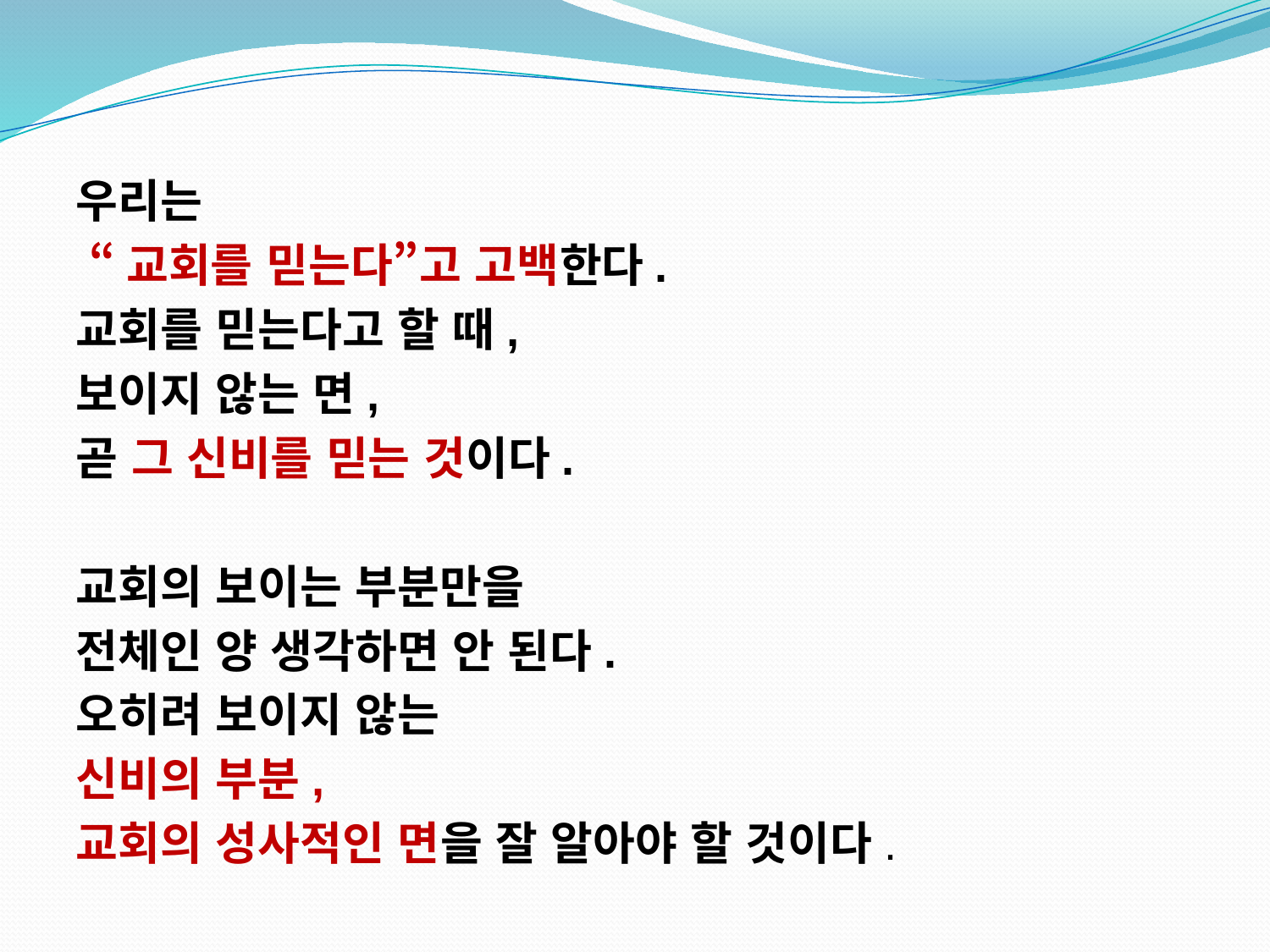

우리는
 “교회를 믿는다”고 고백한다.
교회를 믿는다고 할 때,
보이지 않는 면,
곧 그 신비를 믿는 것이다.

교회의 보이는 부분만을
전체인 양 생각하면 안 된다.
오히려 보이지 않는
신비의 부분,
교회의 성사적인 면을 잘 알아야 할 것이다.